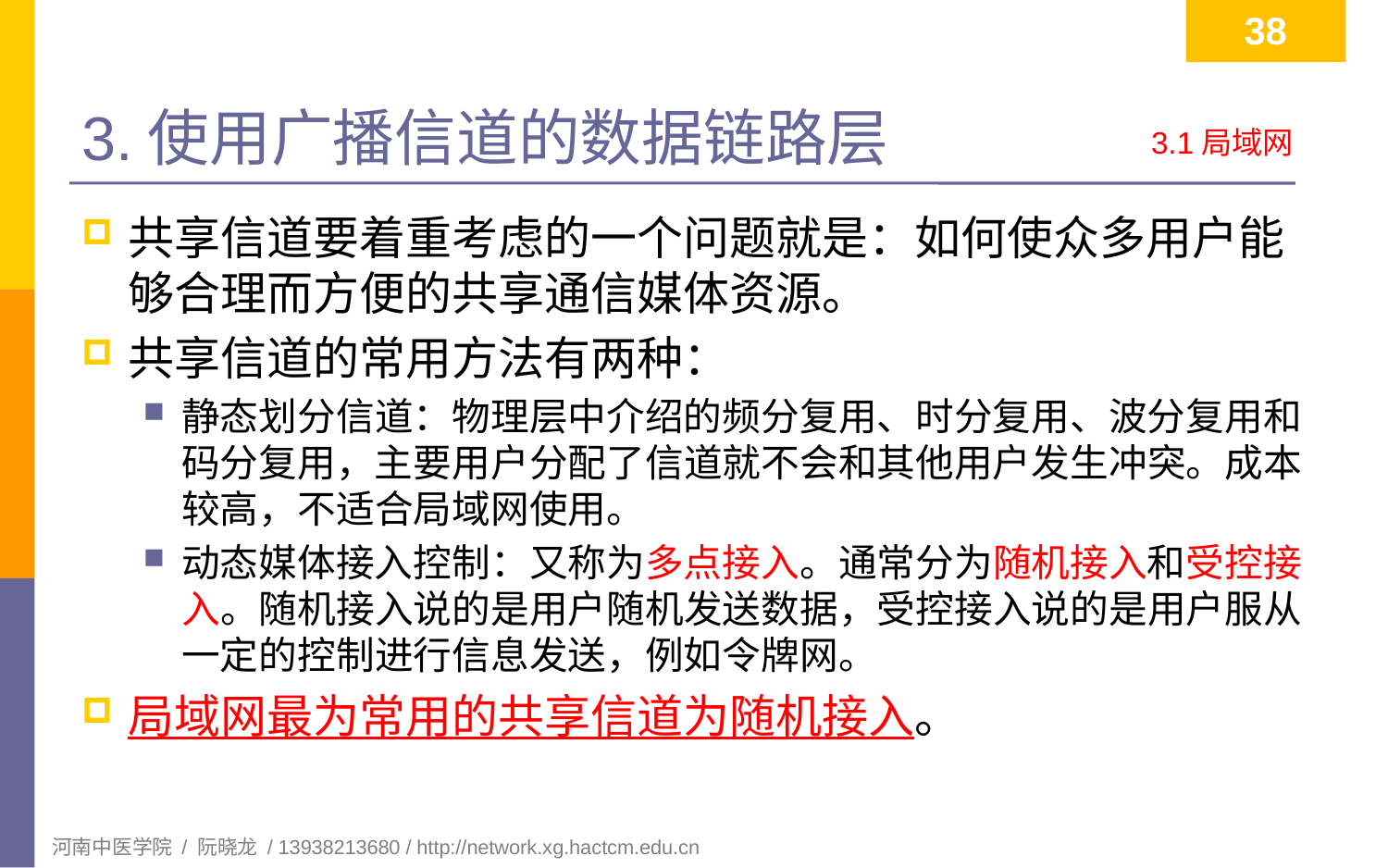

38
# 3.使用广播信道的数据链路层
3.1局域网
共享信道要着重考虑的一个问题就是：如何使众多用户能够合理而方便的共享通信媒体资源。
共享信道的常用方法有两种：
静态划分信道：物理层中介绍的频分复用、时分复用、波分复用和码分复用，主要用户分配了信道就不会和其他用户发生冲突。成本较高，不适合局域网使用。
动态媒体接入控制：又称为多点接入。通常分为随机接入和受控接入。随机接入说的是用户随机发送数据，受控接入说的是用户服从一定的控制进行信息发送，例如令牌网。
局域网最为常用的共享信道为随机接入。